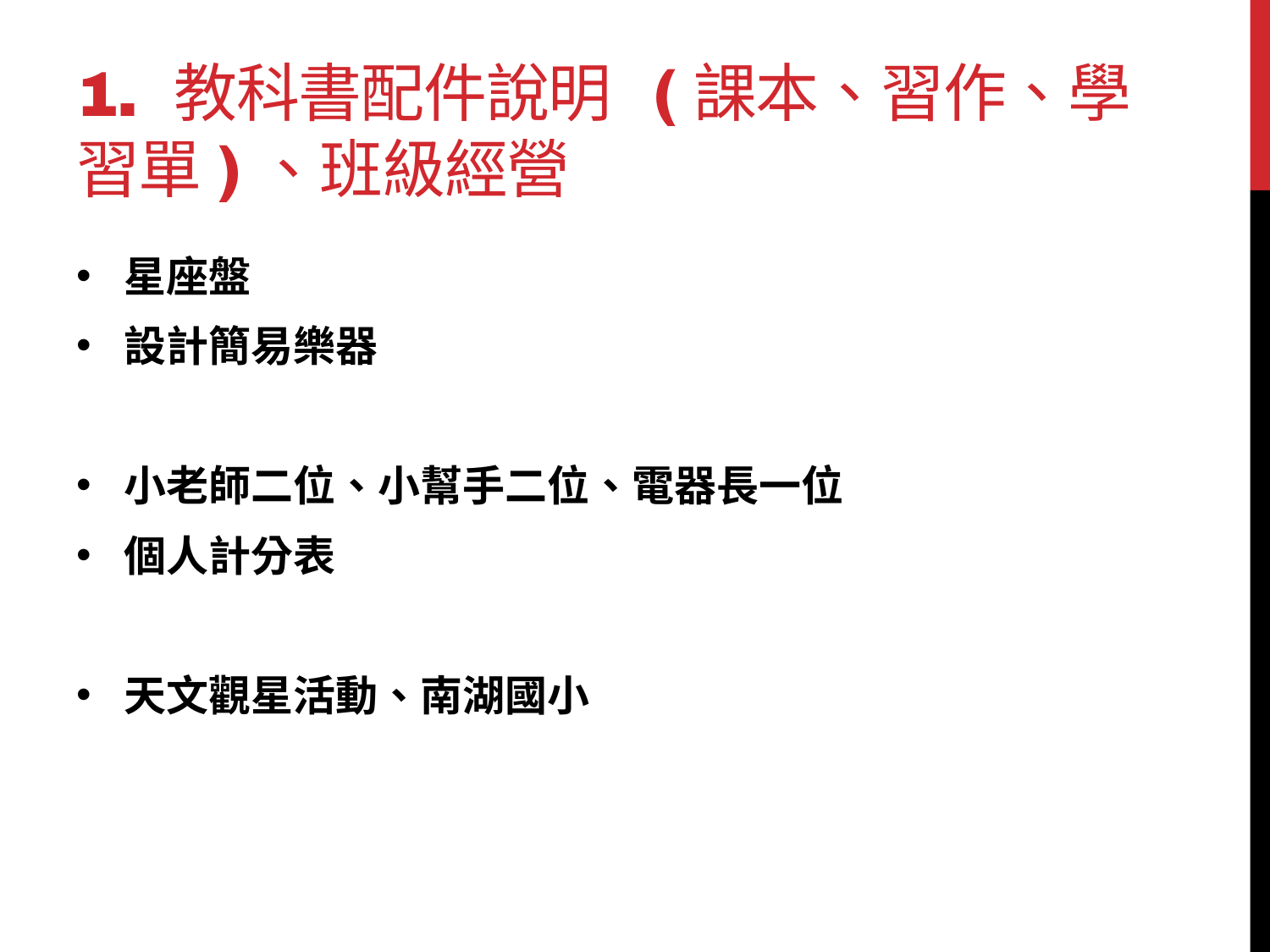

# 1. 教科書配件說明  (課本、習作、學習單)、班級經營
星座盤
設計簡易樂器

小老師二位、小幫手二位、電器長一位
個人計分表

天文觀星活動、南湖國小